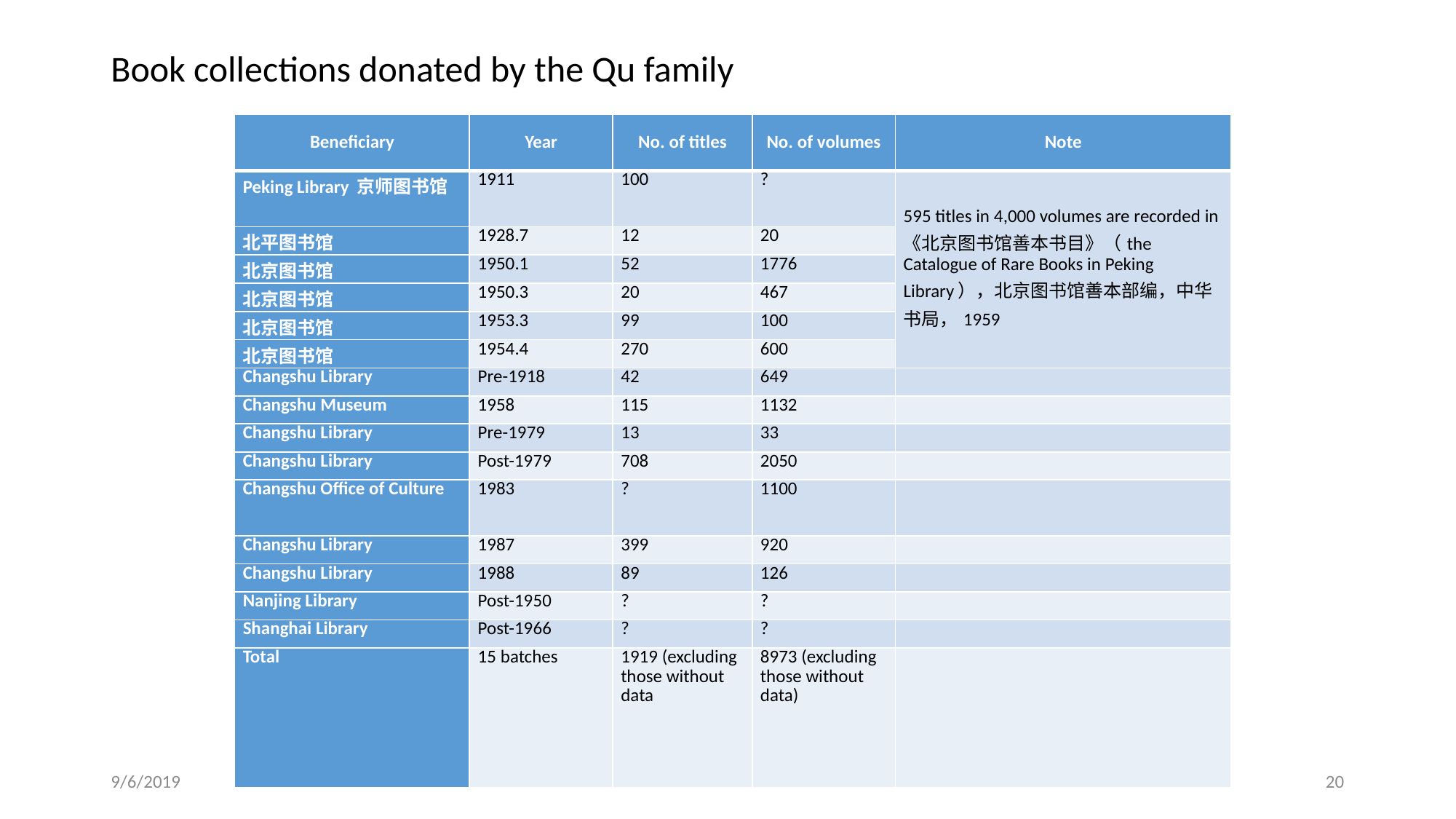

# Book collections donated by the Qu family
| Beneficiary | Year | No. of titles | No. of volumes | Note |
| --- | --- | --- | --- | --- |
| Peking Library 京师图书馆 | 1911 | 100 | ? | 595 titles in 4,000 volumes are recorded in 《北京图书馆善本书目》（the Catalogue of Rare Books in Peking Library），北京图书馆善本部编，中华书局，1959 |
| 北平图书馆 | 1928.7 | 12 | 20 |  |
| 北京图书馆 | 1950.1 | 52 | 1776 |  |
| 北京图书馆 | 1950.3 | 20 | 467 |  |
| 北京图书馆 | 1953.3 | 99 | 100 |  |
| 北京图书馆 | 1954.4 | 270 | 600 |  |
| Changshu Library | Pre-1918 | 42 | 649 |  |
| Changshu Museum | 1958 | 115 | 1132 |  |
| Changshu Library | Pre-1979 | 13 | 33 |  |
| Changshu Library | Post-1979 | 708 | 2050 |  |
| Changshu Office of Culture | 1983 | ? | 1100 |  |
| Changshu Library | 1987 | 399 | 920 |  |
| Changshu Library | 1988 | 89 | 126 |  |
| Nanjing Library | Post-1950 | ? | ? |  |
| Shanghai Library | Post-1966 | ? | ? |  |
| Total | 15 batches | 1919 (excluding those without data | 8973 (excluding those without data) |  |
9/6/2019
20